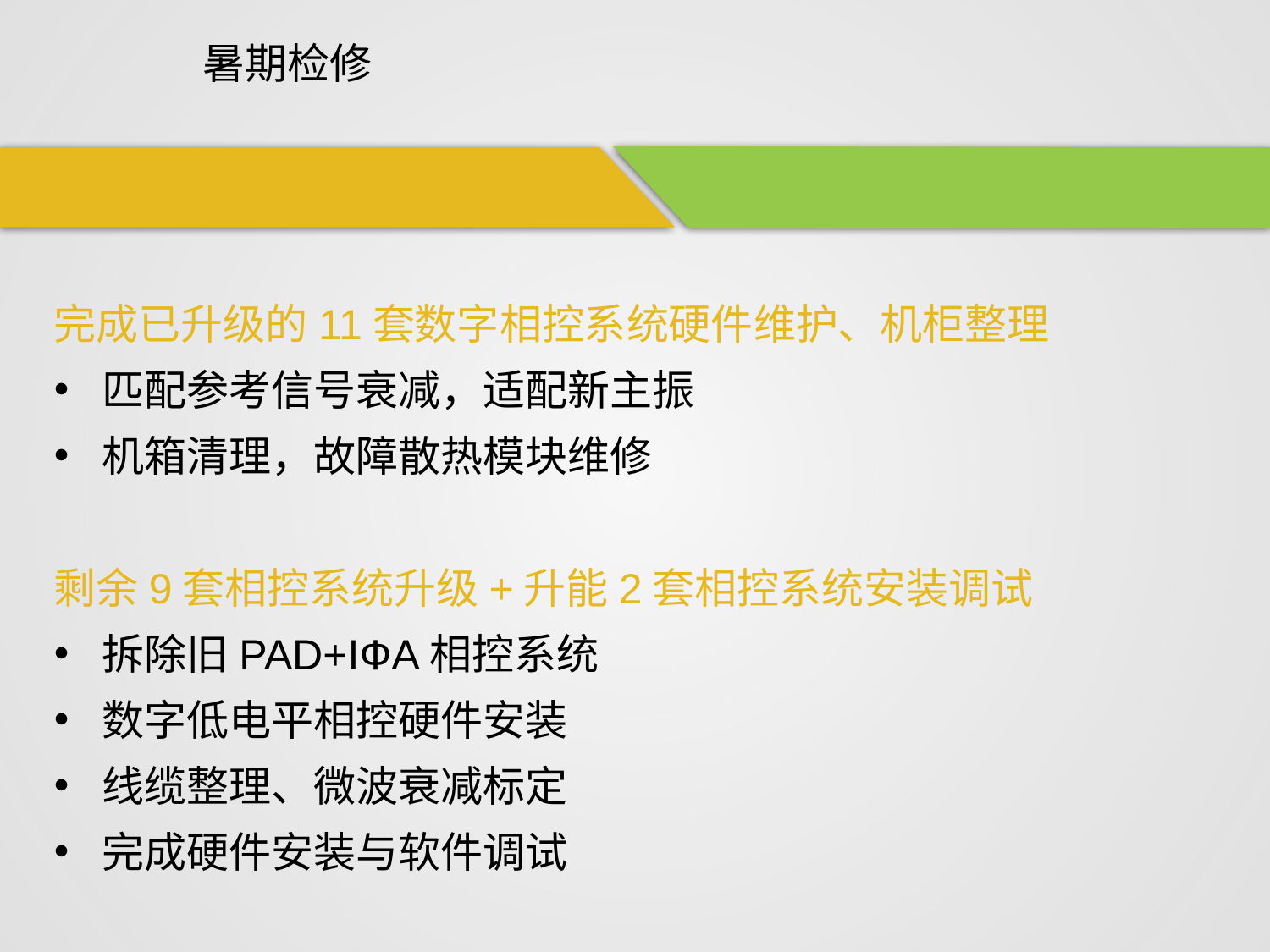

暑期检修

  2024年 · 夏
低电平系统
完成已升级的11套数字相控系统硬件维护、机柜整理
匹配参考信号衰减，适配新主振
机箱清理，故障散热模块维修

剩余9套相控系统升级+升能2套相控系统安装调试
拆除旧PAD+IФA相控系统
数字低电平相控硬件安装
线缆整理、微波衰减标定
完成硬件安装与软件调试